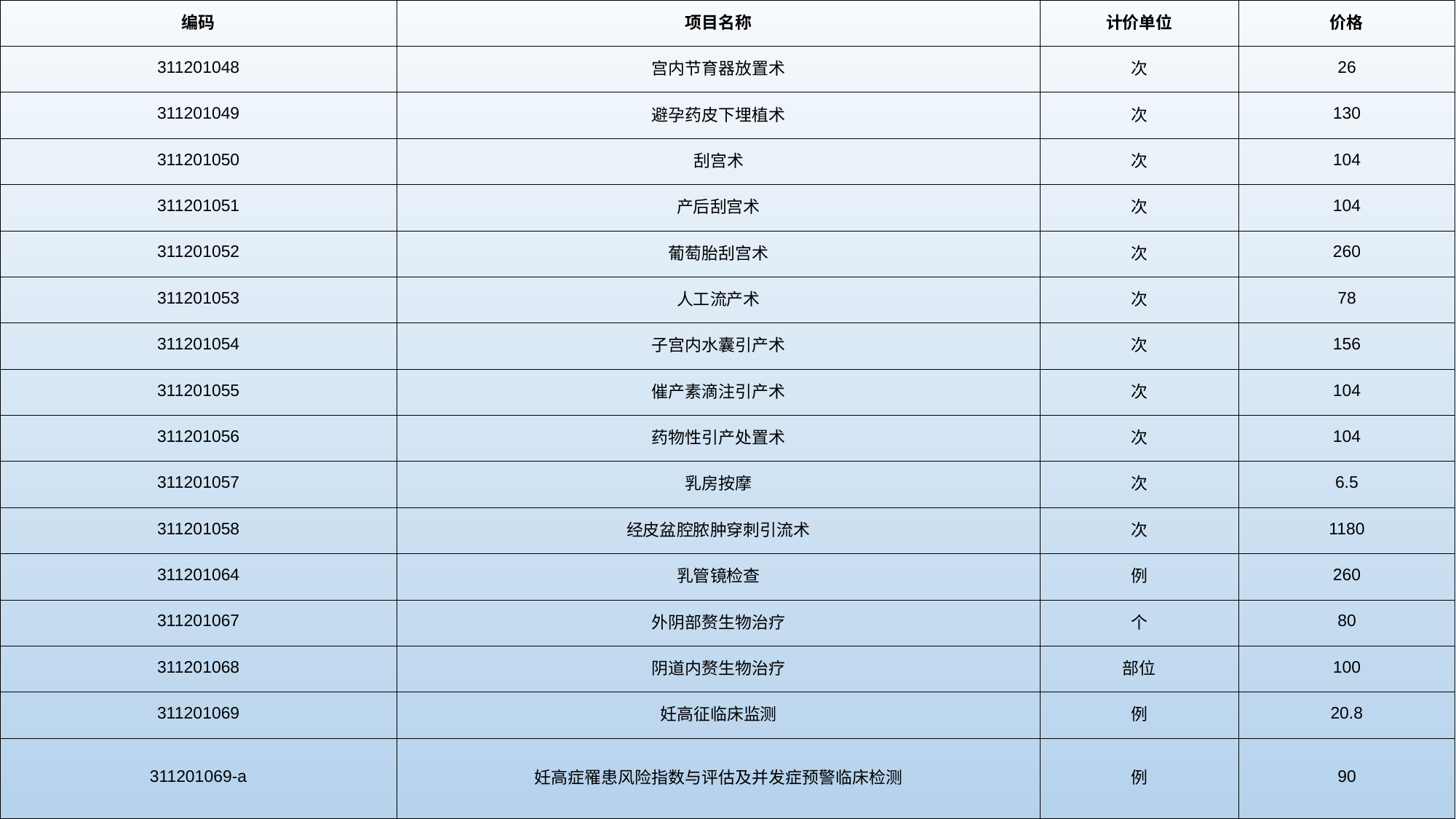

| 编码 | 项目名称 | 计价单位 | 价格 |
| --- | --- | --- | --- |
| 311201048 | 宫内节育器放置术 | 次 | 26 |
| 311201049 | 避孕药皮下埋植术 | 次 | 130 |
| 311201050 | 刮宫术 | 次 | 104 |
| 311201051 | 产后刮宫术 | 次 | 104 |
| 311201052 | 葡萄胎刮宫术 | 次 | 260 |
| 311201053 | 人工流产术 | 次 | 78 |
| 311201054 | 子宫内水囊引产术 | 次 | 156 |
| 311201055 | 催产素滴注引产术 | 次 | 104 |
| 311201056 | 药物性引产处置术 | 次 | 104 |
| 311201057 | 乳房按摩 | 次 | 6.5 |
| 311201058 | 经皮盆腔脓肿穿刺引流术 | 次 | 1180 |
| 311201064 | 乳管镜检查 | 例 | 260 |
| 311201067 | 外阴部赘生物治疗 | 个 | 80 |
| 311201068 | 阴道内赘生物治疗 | 部位 | 100 |
| 311201069 | 妊高征临床监测 | 例 | 20.8 |
| 311201069-a | 妊高症罹患风险指数与评估及并发症预警临床检测 | 例 | 90 |